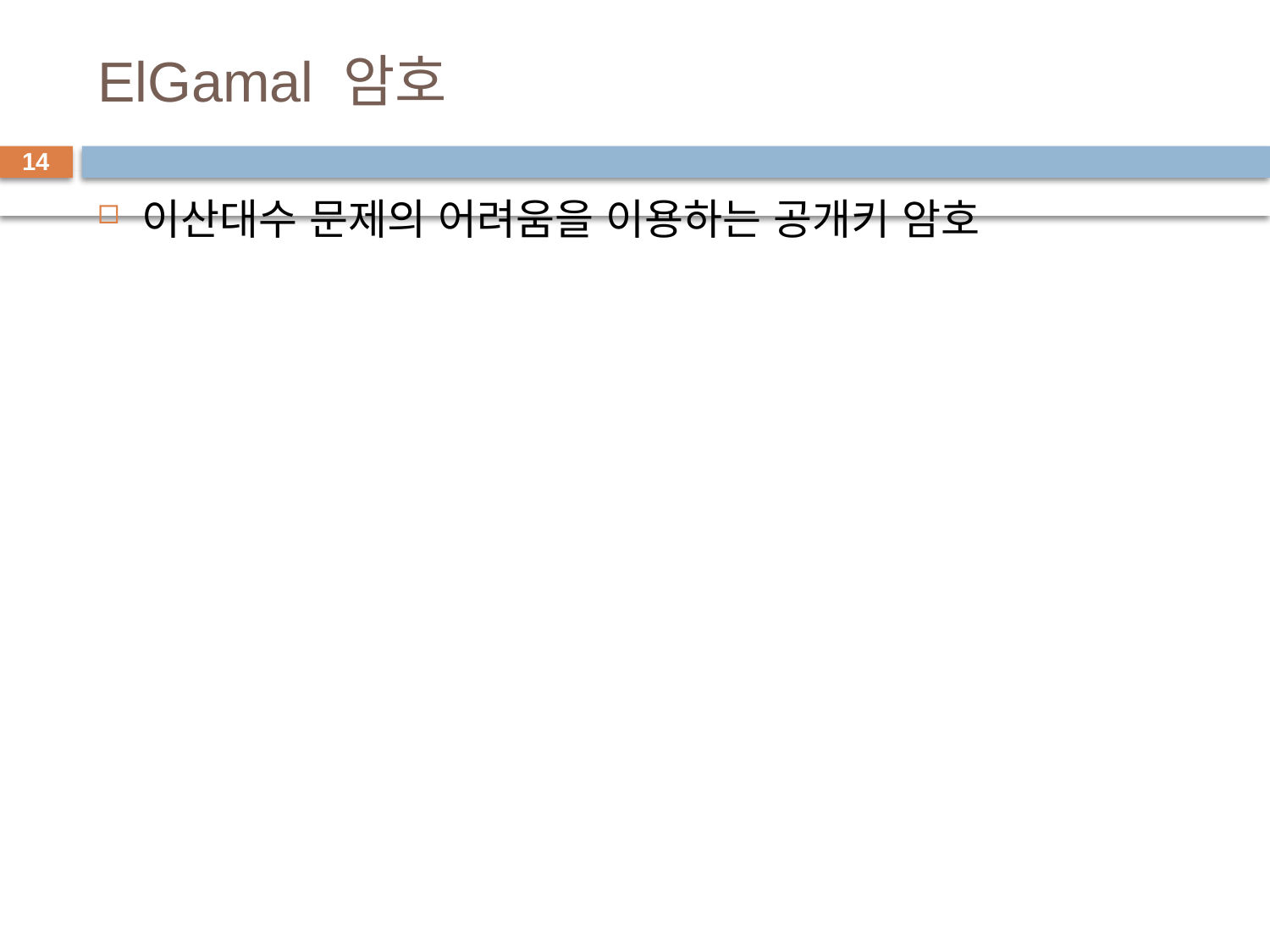

# ElGamal 암호
14
이산대수 문제의 어려움을 이용하는 공개키 암호